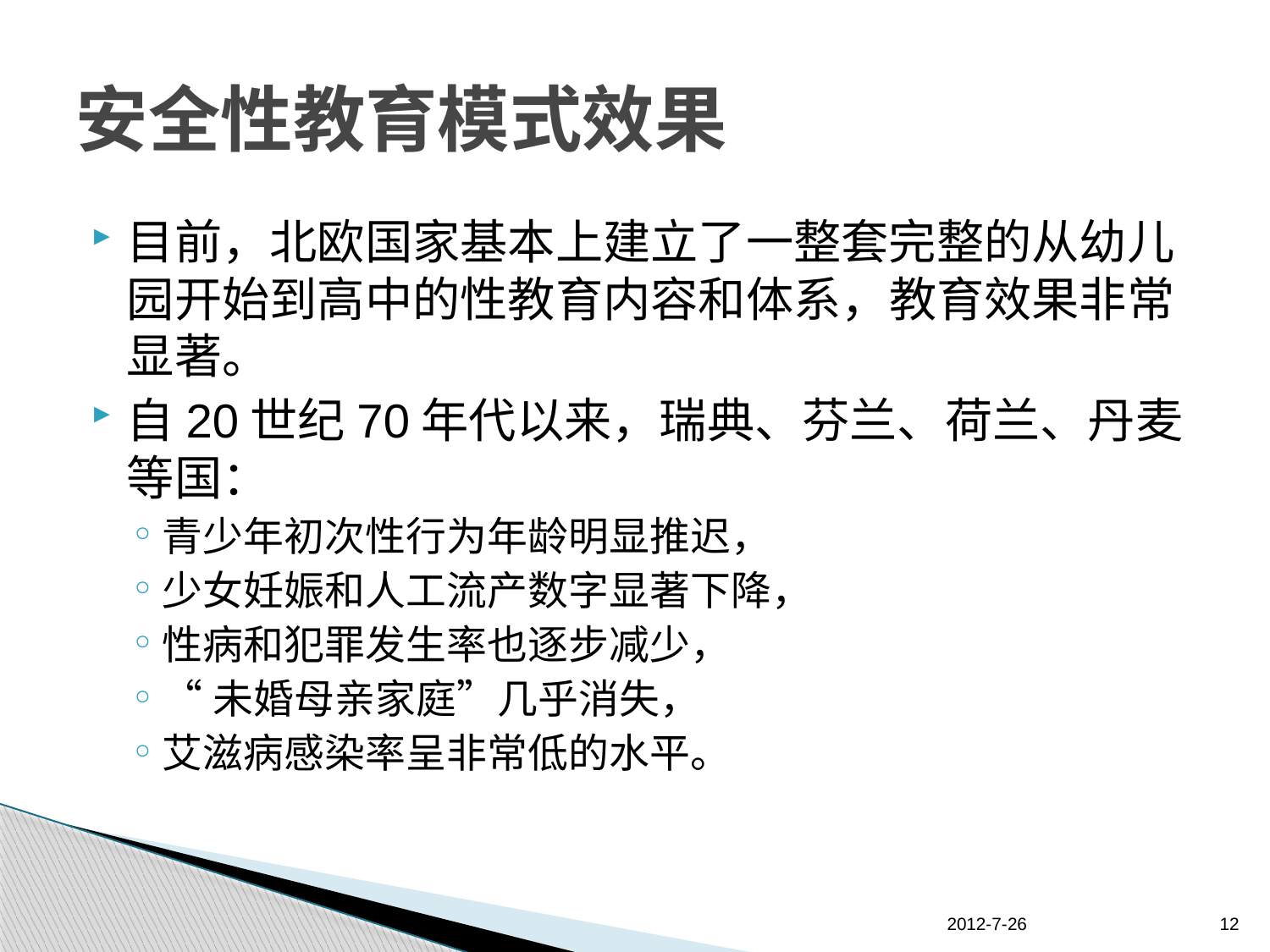

# 安全性教育模式效果
目前，北欧国家基本上建立了一整套完整的从幼儿园开始到高中的性教育内容和体系，教育效果非常显著。
自20世纪70年代以来，瑞典、芬兰、荷兰、丹麦等国：
青少年初次性行为年龄明显推迟，
少女妊娠和人工流产数字显著下降，
性病和犯罪发生率也逐步减少，
“未婚母亲家庭”几乎消失，
艾滋病感染率呈非常低的水平。

2012-7-26
12